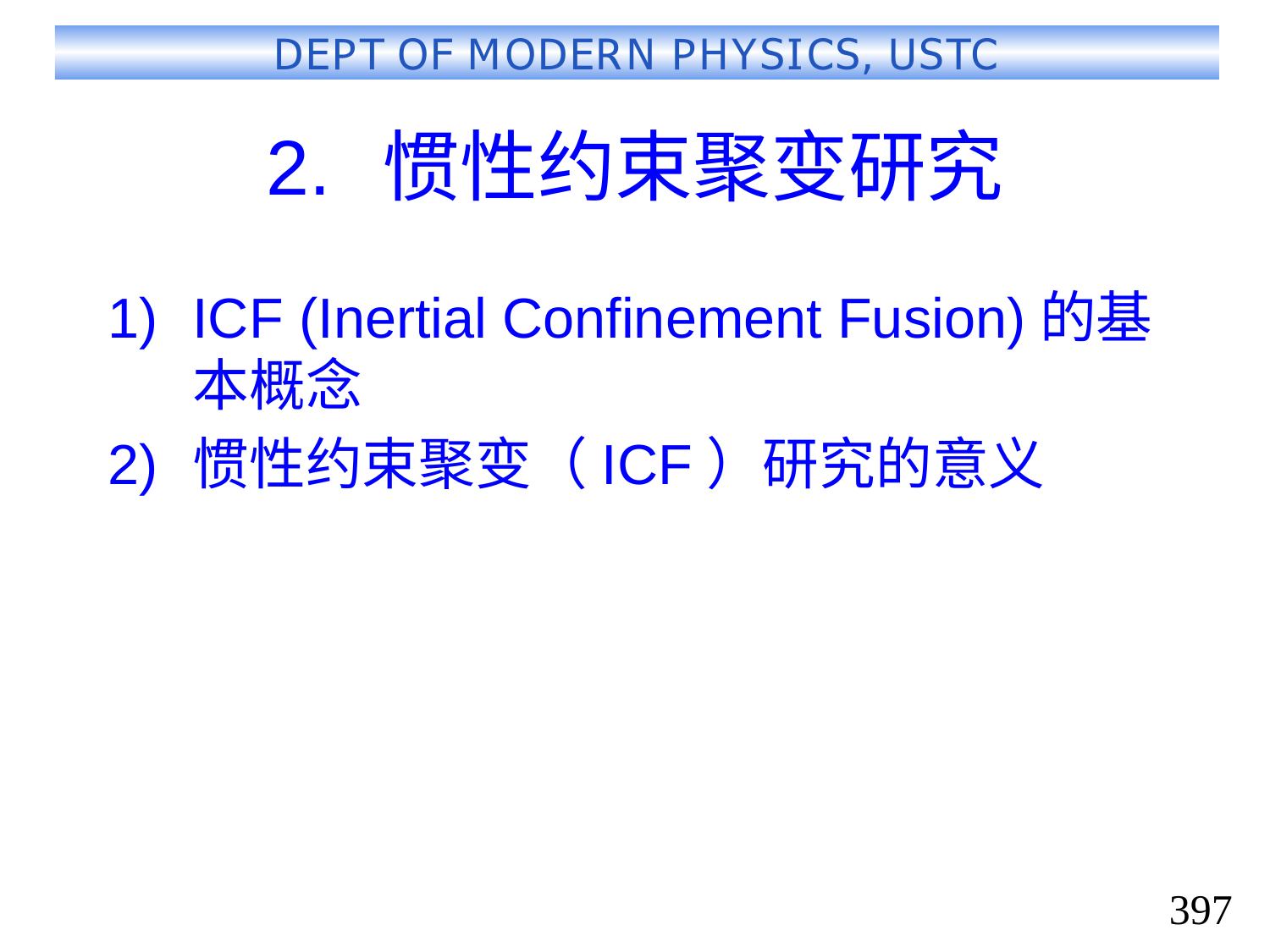

# 惯性约束聚变研究
ICF (Inertial Confinement Fusion)的基本概念
惯性约束聚变（ICF）研究的意义